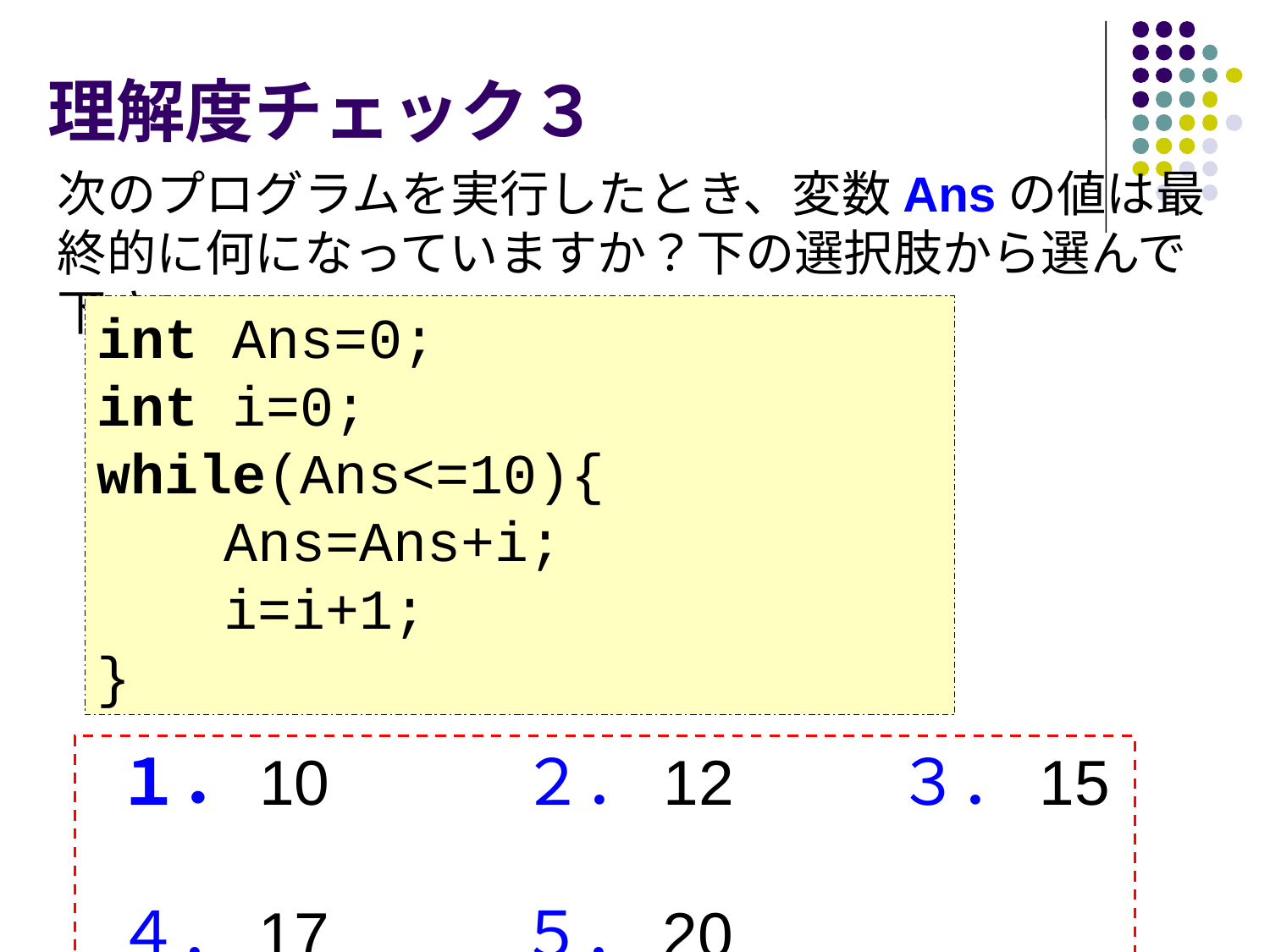

# 理解度チェック３
次のプログラムを実行したとき、変数Ansの値は最終的に何になっていますか？下の選択肢から選んで下さい。
int Ans=0;
int i=0;
while(Ans<=10){
　　Ans=Ans+i;
　　i=i+1;
}
 １．10    　   ２．12    　 ３．15
 ４．17          ５．20